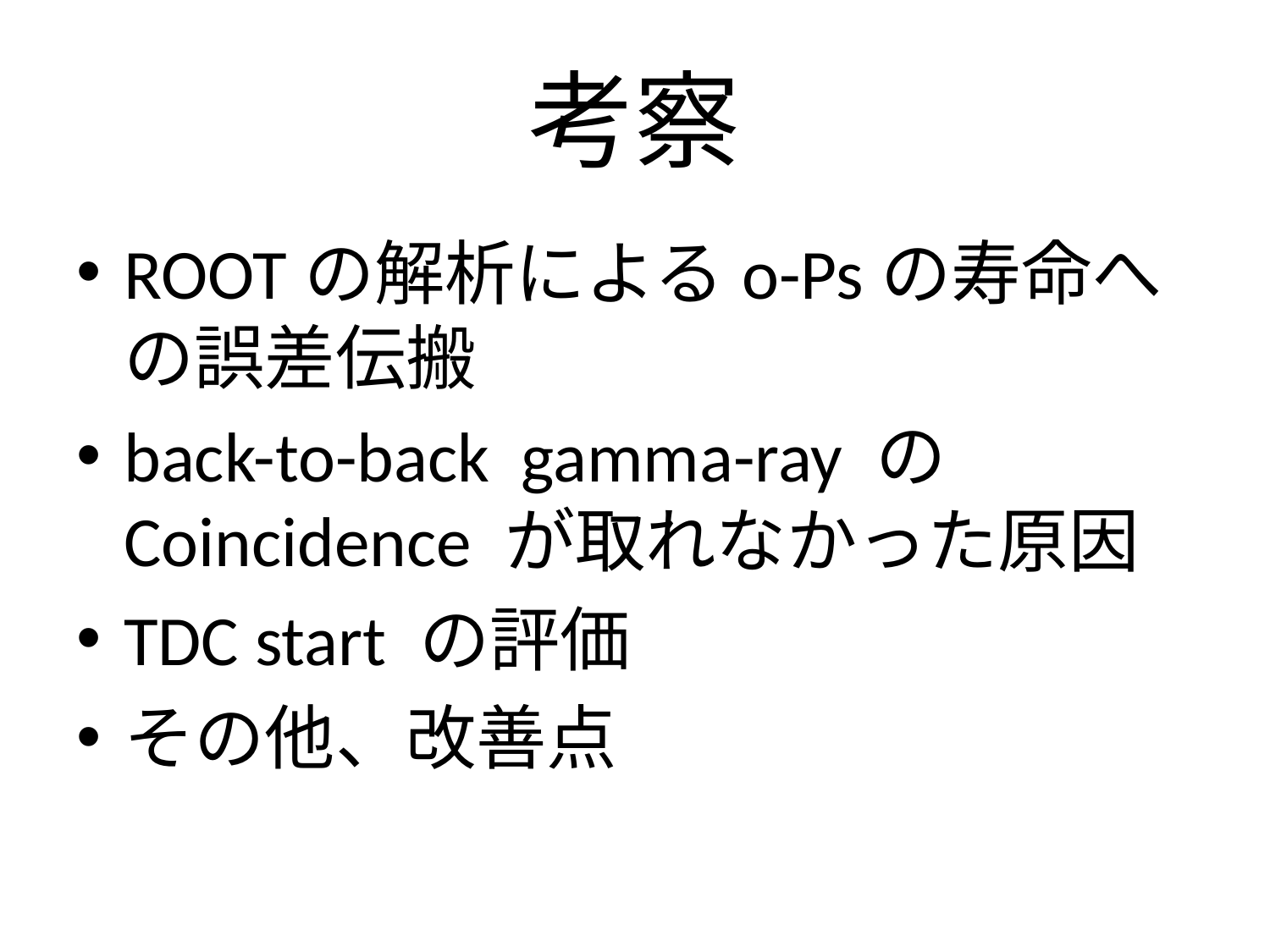

# 考察
ROOTの解析によるo-Psの寿命への誤差伝搬
back-to-back  gamma-ray の Coincidence が取れなかった原因
TDC start の評価
その他、改善点